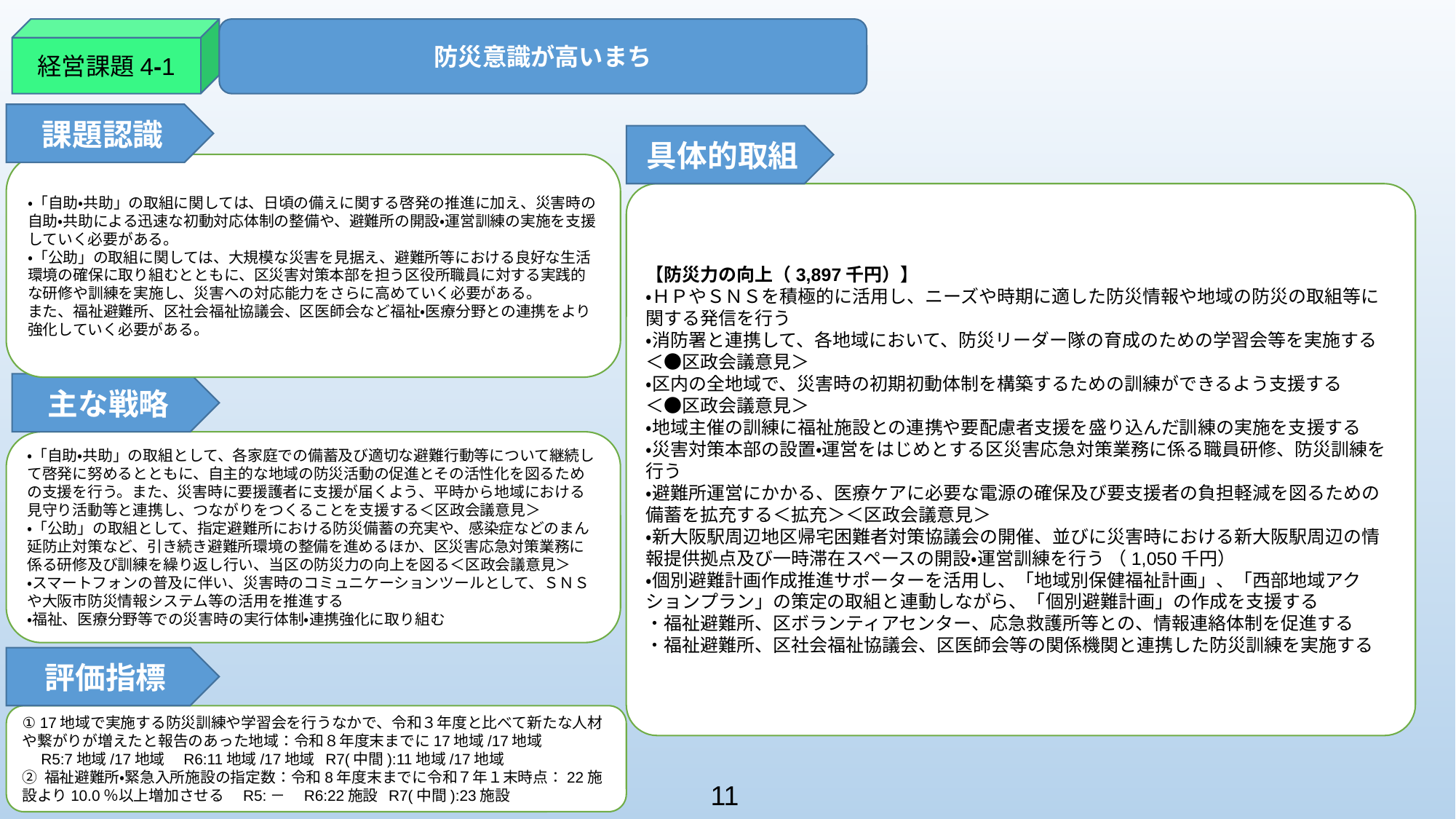

経営課題4-1
防災意識が高いまち
課題認識
具体的取組
・「自助・共助」の取組に関しては、日頃の備えに関する啓発の推進に加え、災害時の自助・共助による迅速な初動対応体制の整備や、避難所の開設・運営訓練の実施を支援していく必要がある。
・「公助」の取組に関しては、大規模な災害を見据え、避難所等における良好な生活環境の確保に取り組むとともに、区災害対策本部を担う区役所職員に対する実践的な研修や訓練を実施し、災害への対応能力をさらに高めていく必要がある。
また、福祉避難所、区社会福祉協議会、区医師会など福祉・医療分野との連携をより強化していく必要がある。
【防災力の向上（3,897千円）】
・ＨＰやＳＮＳを積極的に活用し、ニーズや時期に適した防災情報や地域の防災の取組等に関する発信を行う
・消防署と連携して、各地域において、防災リーダー隊の育成のための学習会等を実施する
＜●区政会議意見＞
・区内の全地域で、災害時の初期初動体制を構築するための訓練ができるよう支援する
＜●区政会議意見＞
・地域主催の訓練に福祉施設との連携や要配慮者支援を盛り込んだ訓練の実施を支援する
・災害対策本部の設置・運営をはじめとする区災害応急対策業務に係る職員研修、防災訓練を行う
・避難所運営にかかる、医療ケアに必要な電源の確保及び要支援者の負担軽減を図るための備蓄を拡充する＜拡充＞＜区政会議意見＞
・新大阪駅周辺地区帰宅困難者対策協議会の開催、並びに災害時における新大阪駅周辺の情報提供拠点及び一時滞在スペースの開設・運営訓練を行う （1,050千円）
・個別避難計画作成推進サポーターを活用し、「地域別保健福祉計画」、「西部地域アクションプラン」の策定の取組と連動しながら、「個別避難計画」の作成を支援する
・福祉避難所、区ボランティアセンター、応急救護所等との、情報連絡体制を促進する
・福祉避難所、区社会福祉協議会、区医師会等の関係機関と連携した防災訓練を実施する
主な戦略
・「自助・共助」の取組として、各家庭での備蓄及び適切な避難行動等について継続して啓発に努めるとともに、自主的な地域の防災活動の促進とその活性化を図るための支援を行う。また、災害時に要援護者に支援が届くよう、平時から地域における見守り活動等と連携し、つながりをつくることを支援する＜区政会議意見＞
・「公助」の取組として、指定避難所における防災備蓄の充実や、感染症などのまん延防止対策など、引き続き避難所環境の整備を進めるほか、区災害応急対策業務に係る研修及び訓練を繰り返し行い、当区の防災力の向上を図る＜区政会議意見＞
・スマートフォンの普及に伴い、災害時のコミュニケーションツールとして、ＳＮＳや大阪市防災情報システム等の活用を推進する
・福祉、医療分野等での災害時の実行体制・連携強化に取り組む
評価指標
① 17地域で実施する防災訓練や学習会を行うなかで、令和３年度と比べて新たな人材や繋がりが増えたと報告のあった地域：令和８年度末までに17地域/17地域
　R5:7地域/17地域　R6:11地域/17地域  R7(中間):11地域/17地域
② 福祉避難所・緊急入所施設の指定数：令和8年度末までに令和７年１末時点：22施設より10.0％以上増加させる　R5:－　R6:22施設  R7(中間):23施設
11